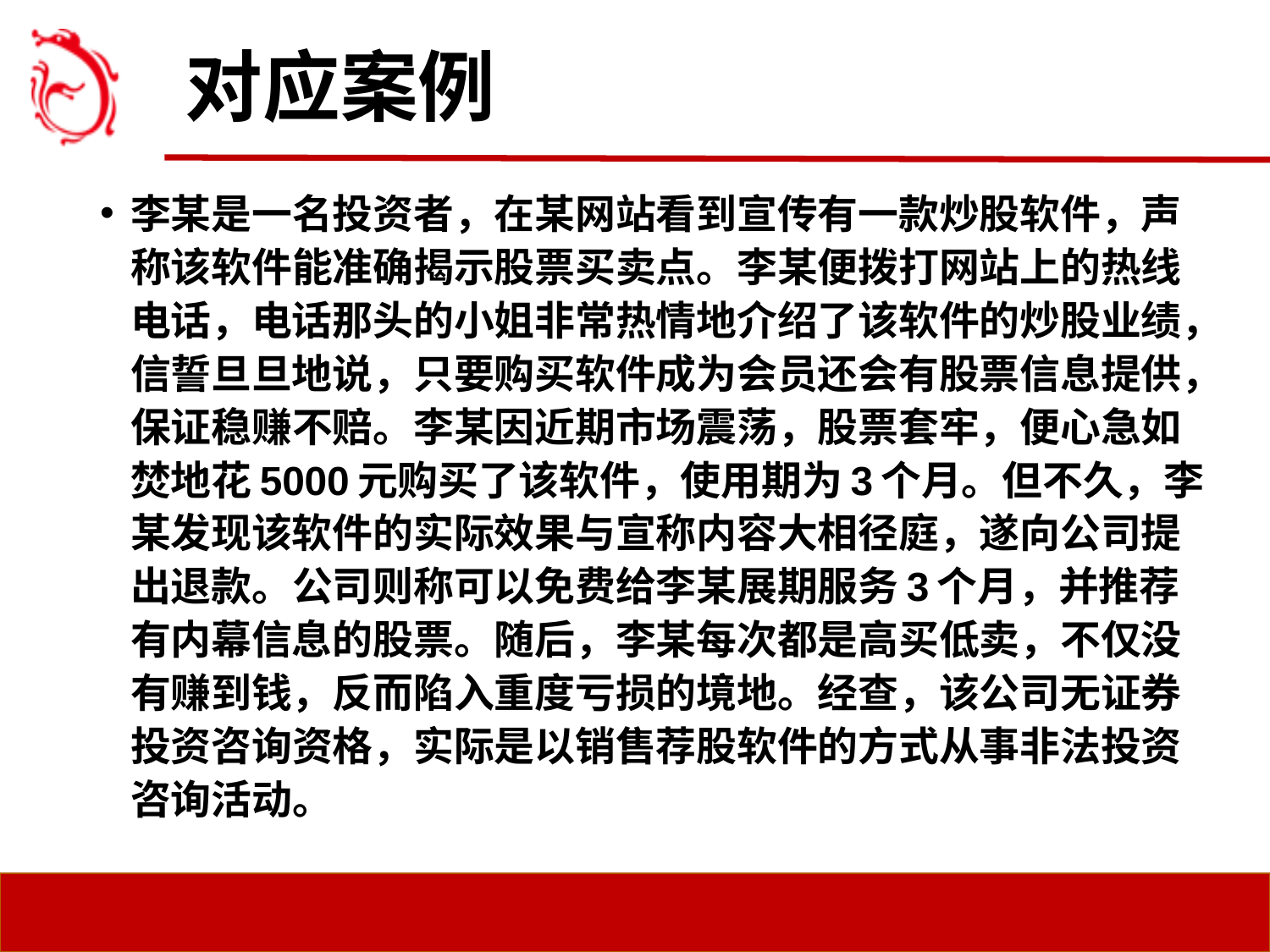

# 对应案例
李某是一名投资者，在某网站看到宣传有一款炒股软件，声称该软件能准确揭示股票买卖点。李某便拨打网站上的热线电话，电话那头的小姐非常热情地介绍了该软件的炒股业绩，信誓旦旦地说，只要购买软件成为会员还会有股票信息提供，保证稳赚不赔。李某因近期市场震荡，股票套牢，便心急如焚地花5000元购买了该软件，使用期为3个月。但不久，李某发现该软件的实际效果与宣称内容大相径庭，遂向公司提出退款。公司则称可以免费给李某展期服务3个月，并推荐有内幕信息的股票。随后，李某每次都是高买低卖，不仅没有赚到钱，反而陷入重度亏损的境地。经查，该公司无证券投资咨询资格，实际是以销售荐股软件的方式从事非法投资咨询活动。